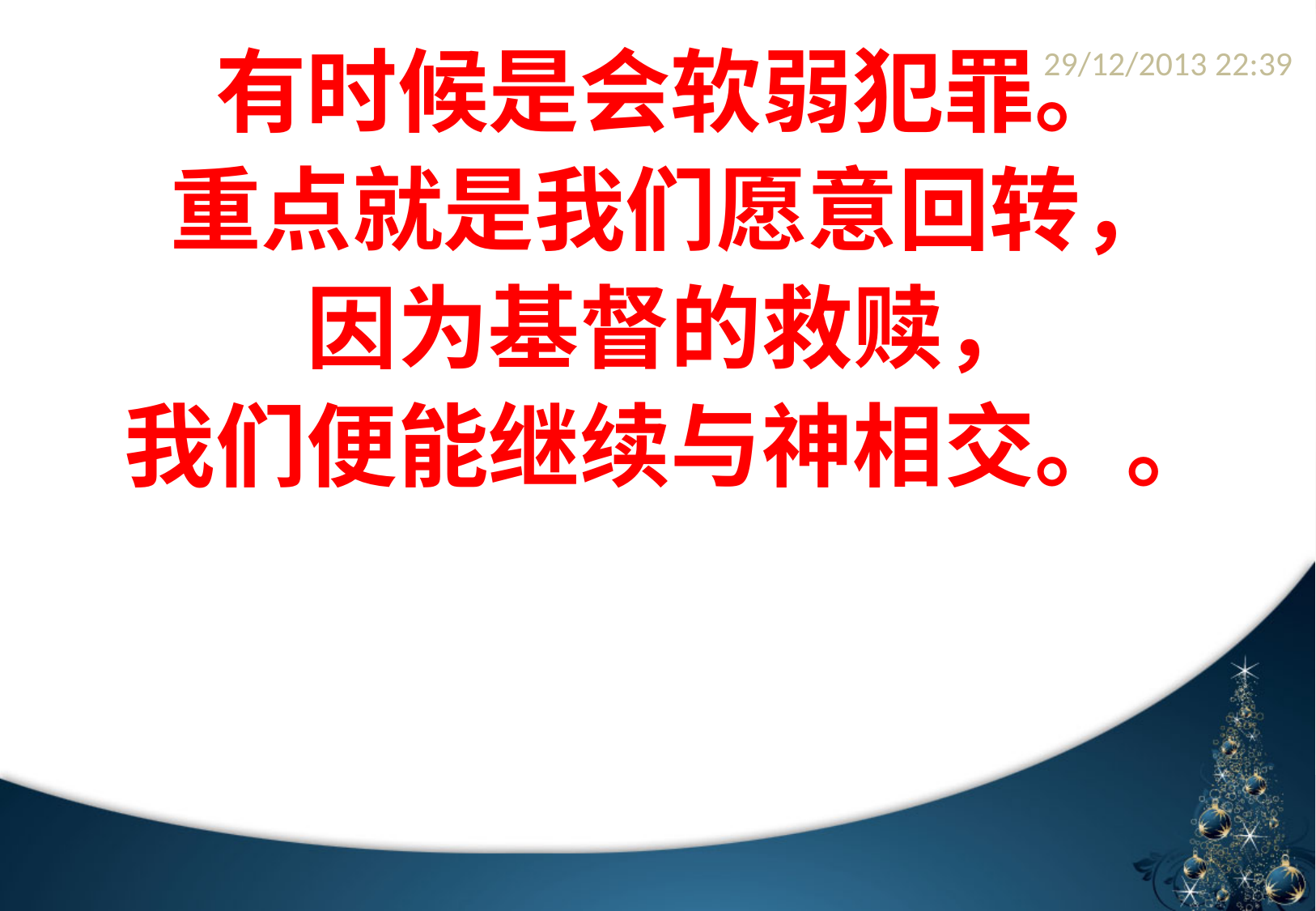

有时候是会软弱犯罪。
重点就是我们愿意回转，
因为基督的救赎，
我们便能继续与神相交。。
29/12/2013 22:39